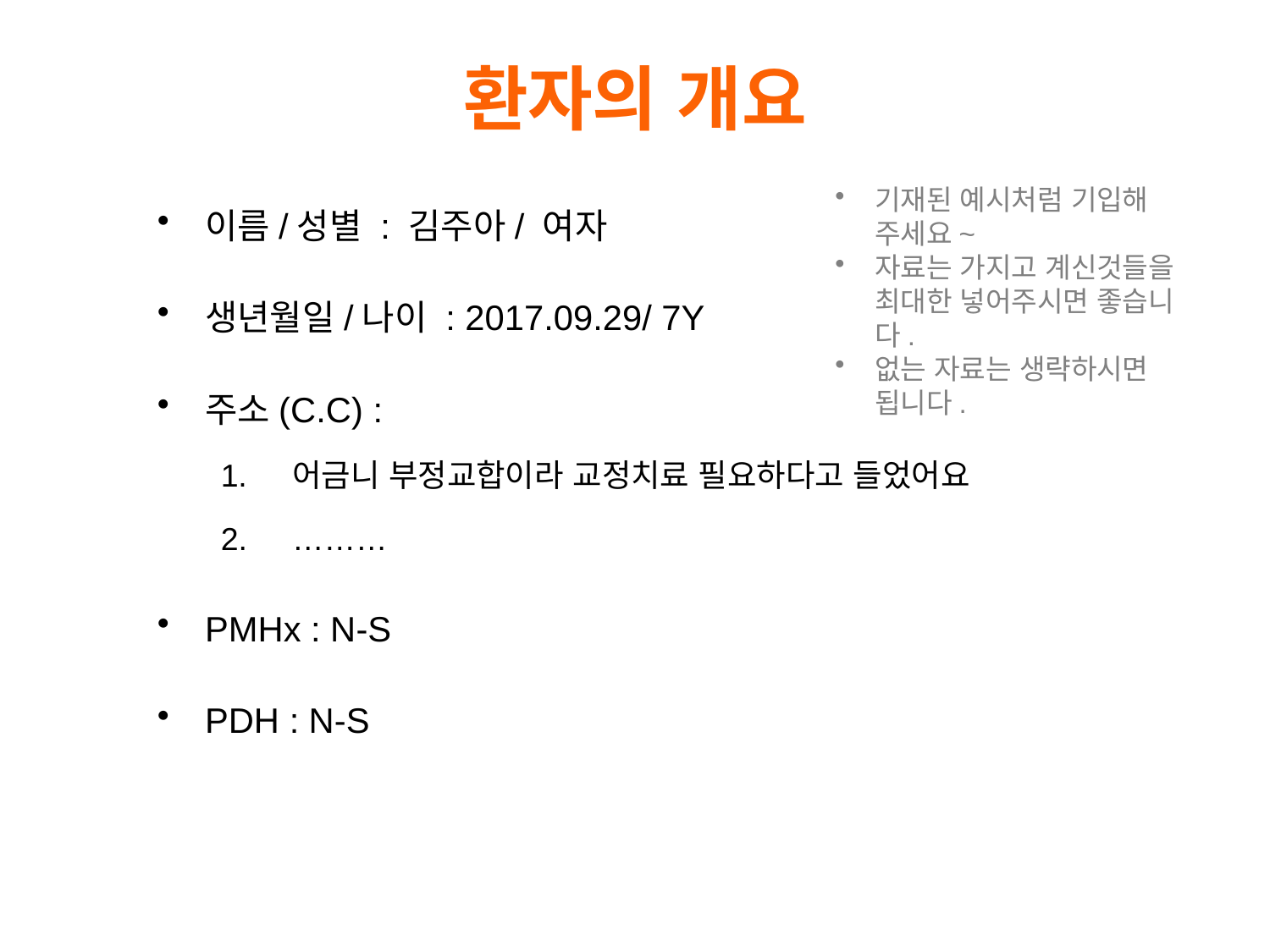

환자의 개요
기재된 예시처럼 기입해 주세요~
자료는 가지고 계신것들을 최대한 넣어주시면 좋습니다.
없는 자료는 생략하시면 됩니다.
이름/성별 : 김주아/ 여자

생년월일/나이 : 2017.09.29/ 7Y

주소(C.C) :
어금니 부정교합이라 교정치료 필요하다고 들었어요
………

PMHx : N-S

PDH : N-S